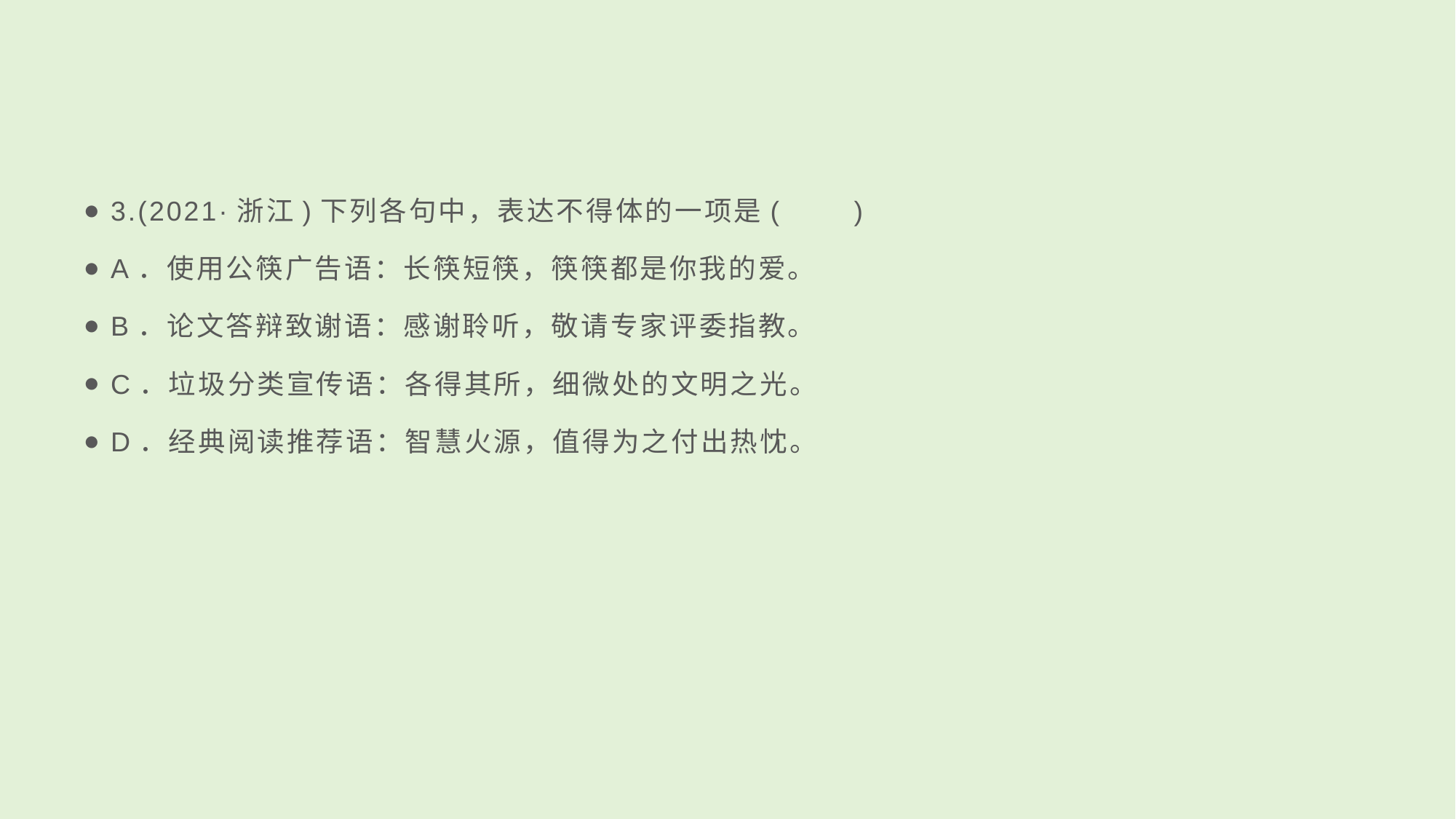

#
3.(2021·浙江)下列各句中，表达不得体的一项是(　　)
A．使用公筷广告语：长筷短筷，筷筷都是你我的爱。
B．论文答辩致谢语：感谢聆听，敬请专家评委指教。
C．垃圾分类宣传语：各得其所，细微处的文明之光。
D．经典阅读推荐语：智慧火源，值得为之付出热忱。